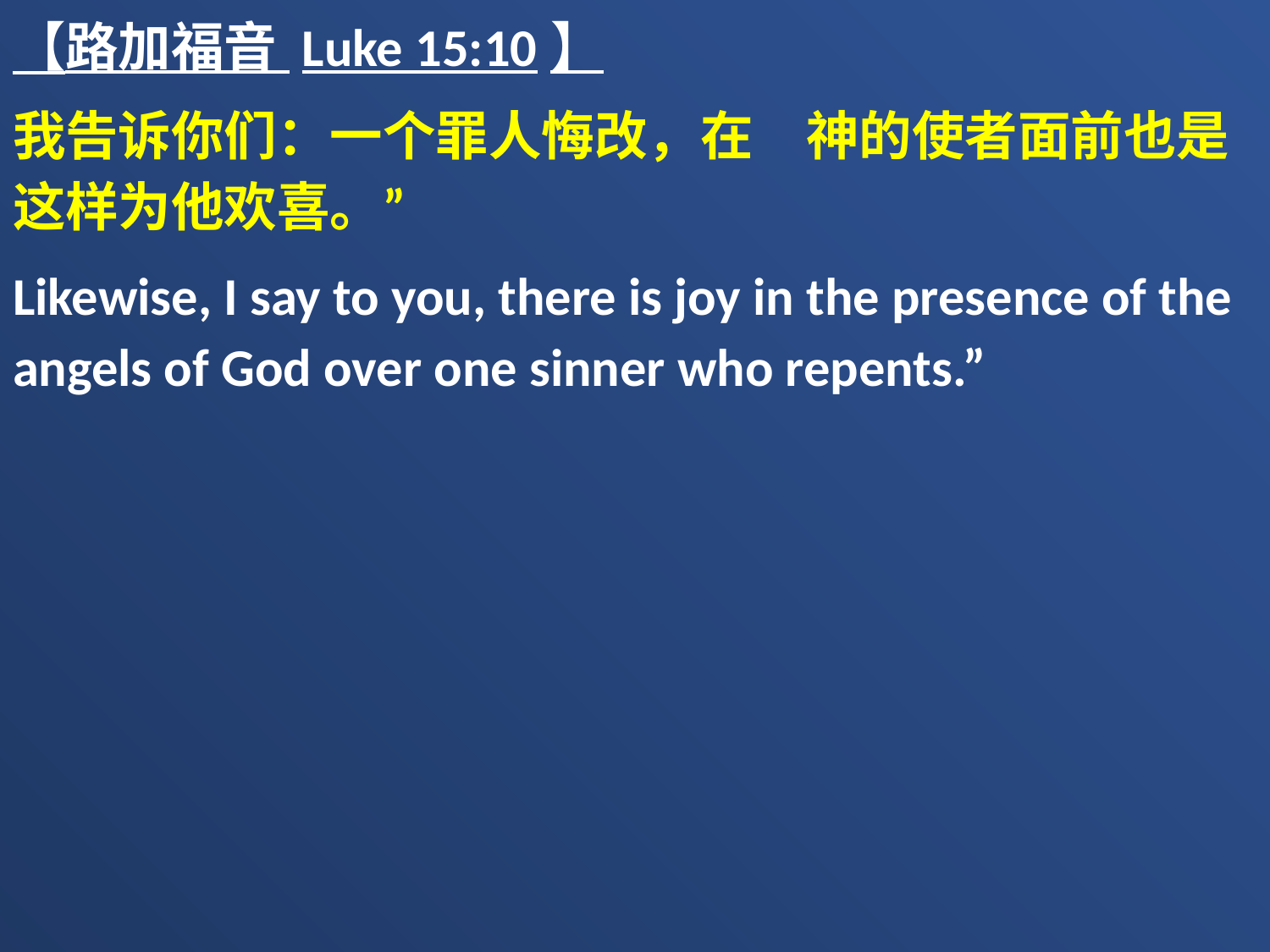

【路加福音 Luke 15:10】
我告诉你们：一个罪人悔改，在　神的使者面前也是这样为他欢喜。”
Likewise, I say to you, there is joy in the presence of the angels of God over one sinner who repents.”